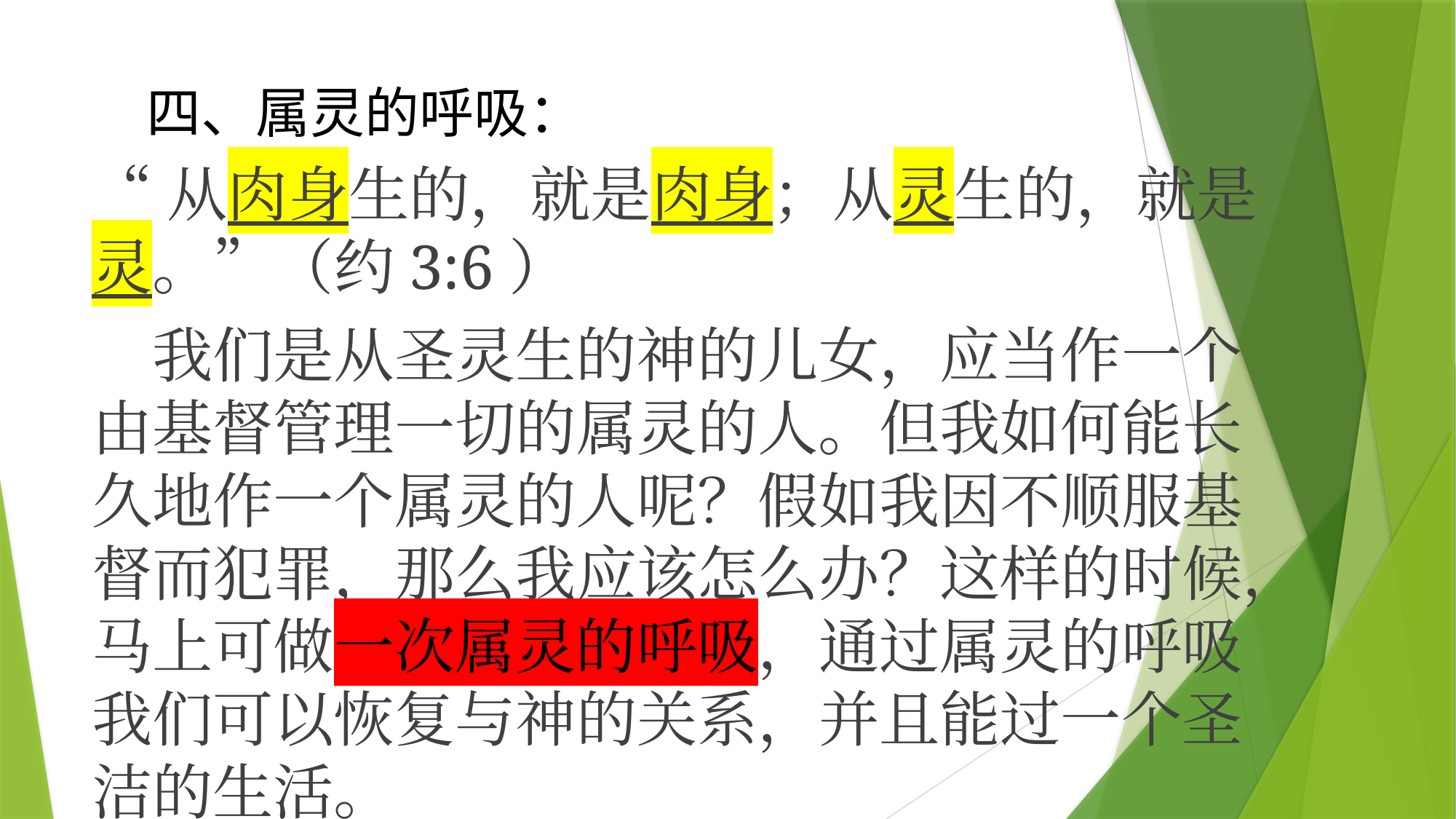

# 四、属灵的呼吸：
“从肉身生的，就是肉身；从灵生的，就是灵。”（约3:6）
　我们是从圣灵生的神的儿女，应当作一个由基督管理一切的属灵的人。但我如何能长久地作一个属灵的人呢？假如我因不顺服基督而犯罪，那么我应该怎么办？这样的时候，马上可做一次属灵的呼吸，通过属灵的呼吸我们可以恢复与神的关系，并且能过一个圣洁的生活。